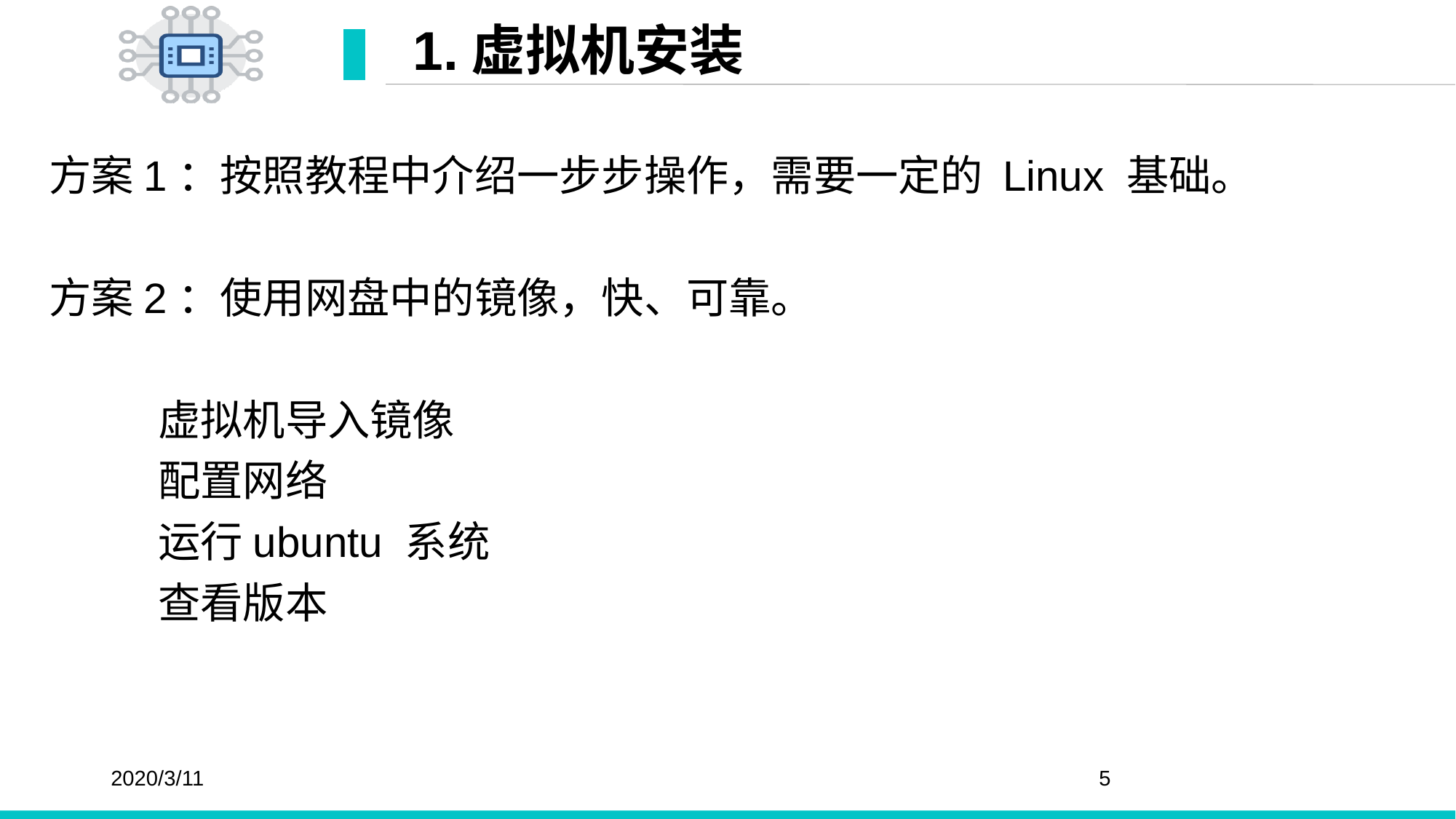

# 1.虚拟机安装
方案1：按照教程中介绍一步步操作，需要一定的 Linux 基础。

方案2：使用网盘中的镜像，快、可靠。

	虚拟机导入镜像
	配置网络
	运行ubuntu 系统
	查看版本
2020/3/11
5